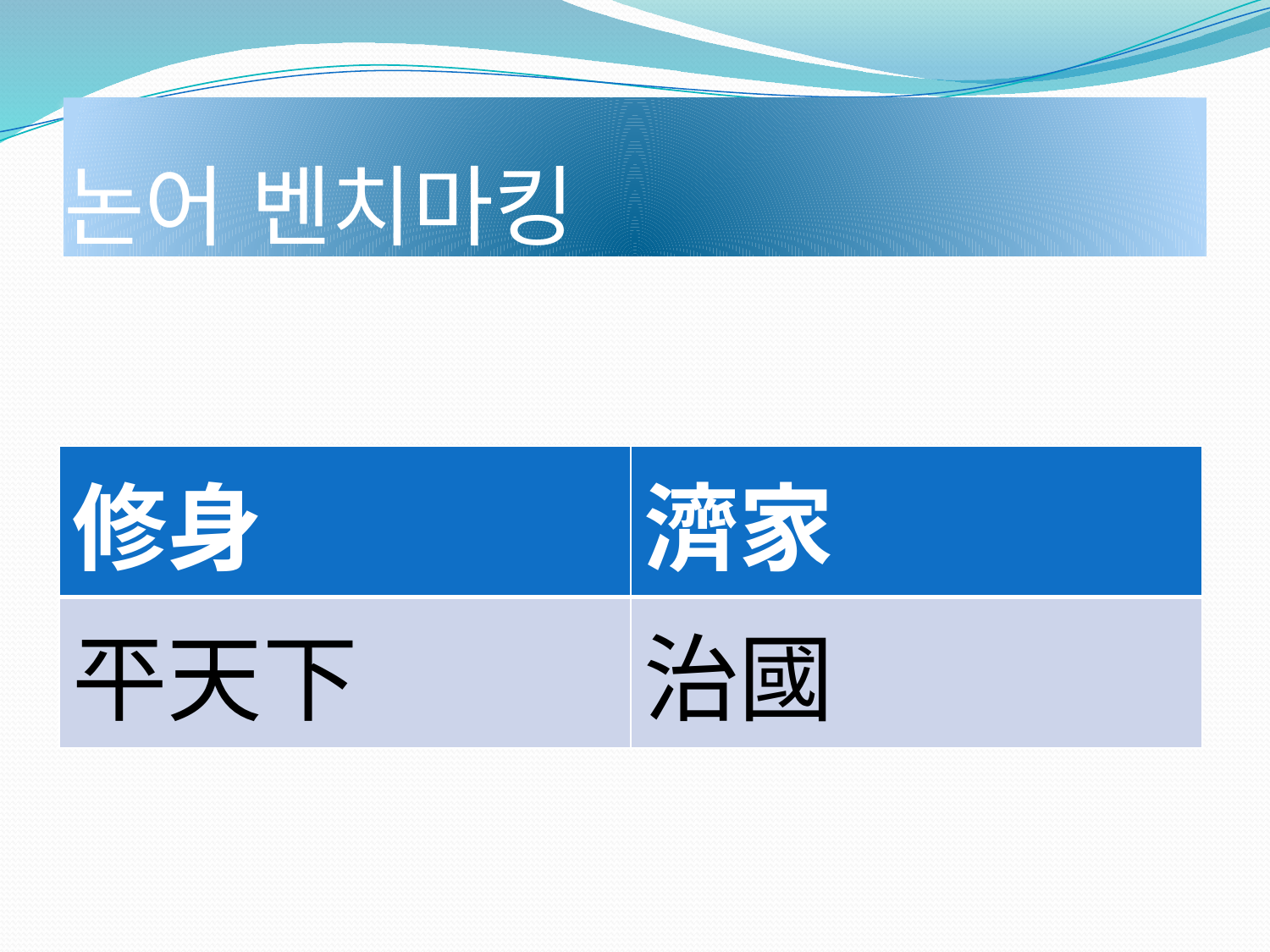

# 논어 벤치마킹
| 修身 | 濟家 |
| --- | --- |
| 平天下 | 治國 |